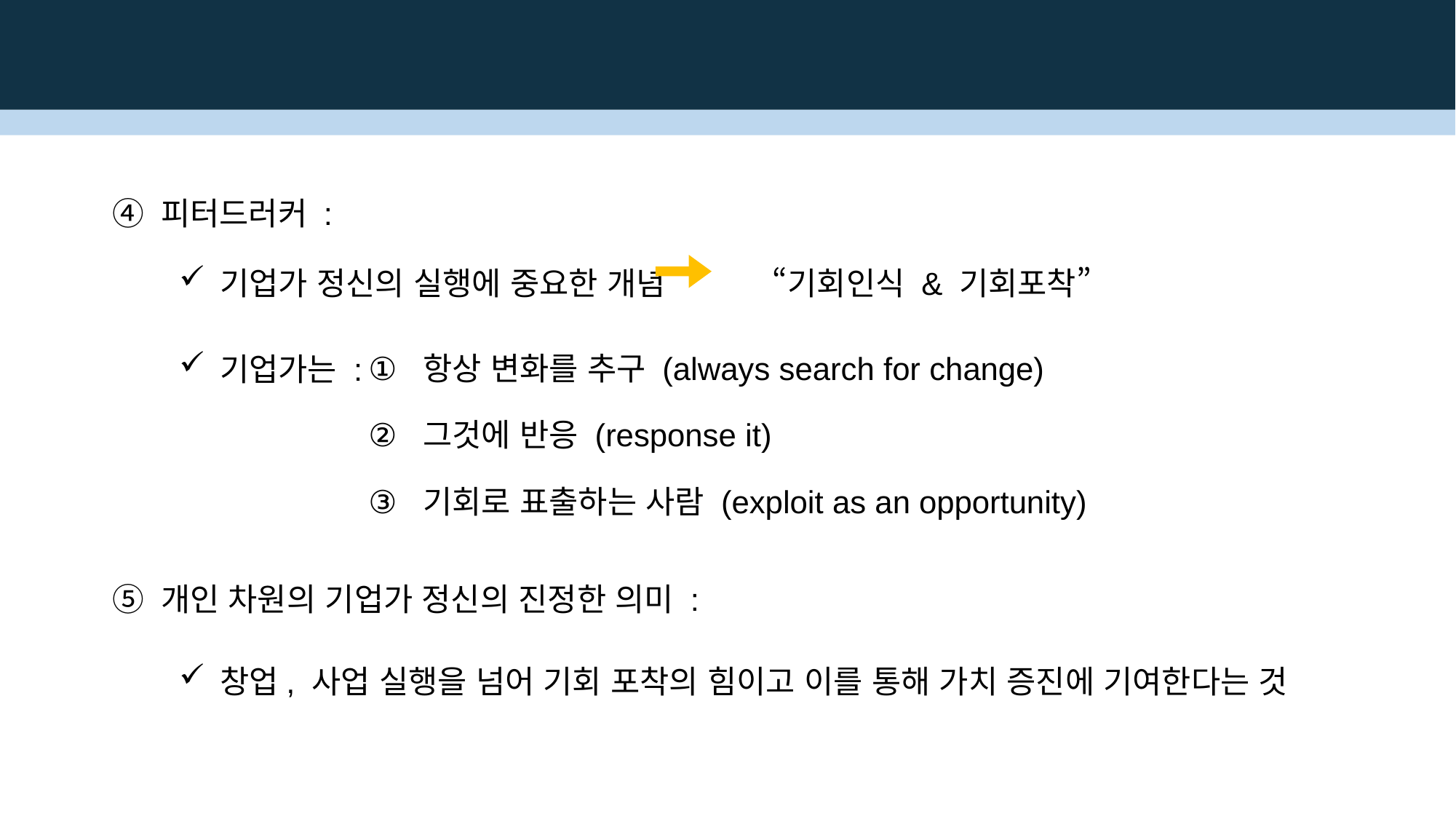

④ 피터드러커 :
기업가 정신의 실행에 중요한 개념            “기회인식 & 기회포착”
기업가는 :

항상 변화를 추구 (always search for change)
그것에 반응 (response it)
기회로 표출하는 사람 (exploit as an opportunity)
⑤ 개인 차원의 기업가 정신의 진정한 의미 :
창업, 사업 실행을 넘어 기회 포착의 힘이고 이를 통해 가치 증진에 기여한다는 것